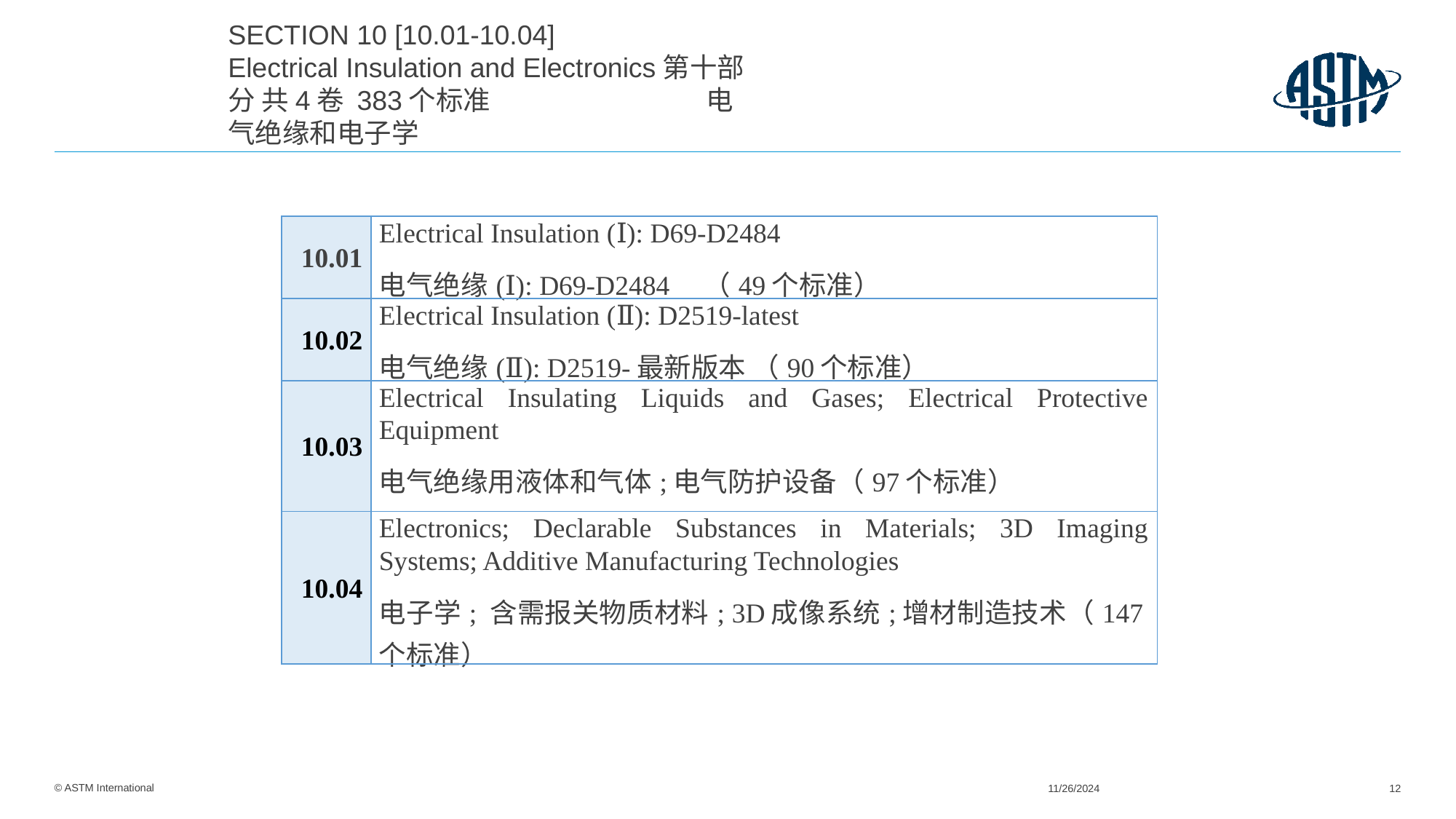

SECTION 10 [10.01-10.04]                Electrical Insulation and Electronics第十部分 共4卷 383个标准                                   电气绝缘和电子学
| 10.01 | Electrical Insulation (Ⅰ): D69-D2484 电气绝缘(Ⅰ): D69-D2484 （49个标准） |
| --- | --- |
| 10.02 | Electrical Insulation (Ⅱ): D2519-latest 电气绝缘(Ⅱ): D2519-最新版本 （90个标准） |
| 10.03 | Electrical Insulating Liquids and Gases; Electrical Protective Equipment 电气绝缘用液体和气体;电气防护设备（97个标准） |
| 10.04 | Electronics; Declarable Substances in Materials; 3D Imaging Systems; Additive Manufacturing Technologies 电子学; 含需报关物质材料; 3D成像系统;增材制造技术（147个标准） |
11/26/2024
12